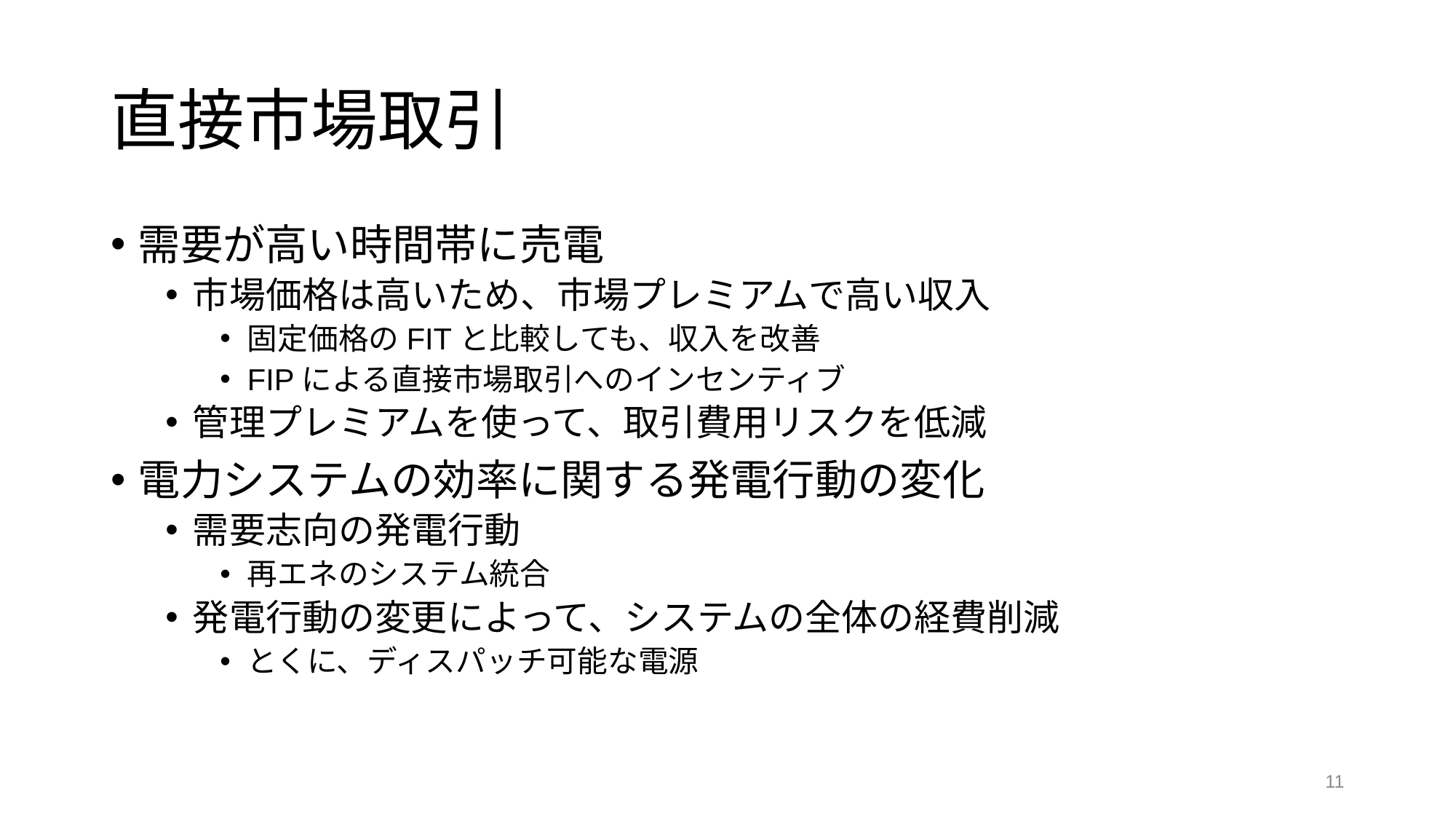

# 直接市場取引
需要が高い時間帯に売電
市場価格は高いため、市場プレミアムで高い収入
固定価格のFITと比較しても、収入を改善
FIPによる直接市場取引へのインセンティブ
管理プレミアムを使って、取引費用リスクを低減
電力システムの効率に関する発電行動の変化
需要志向の発電行動
再エネのシステム統合
発電行動の変更によって、システムの全体の経費削減
とくに、ディスパッチ可能な電源
11